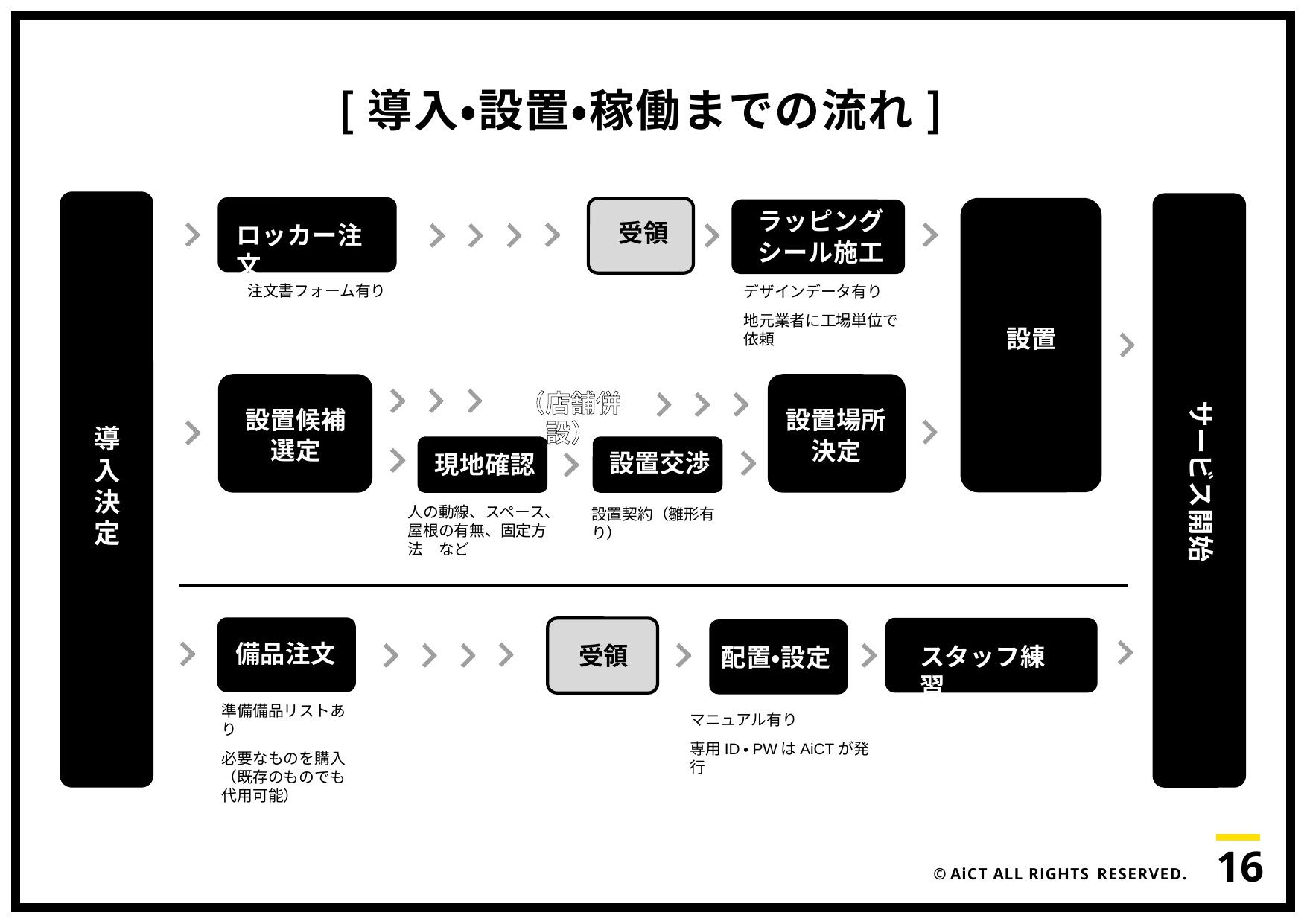

[導入・設置・稼働までの流れ]

ラッピング
シール施工
受領
ロッカー注文

注文書フォーム有り
デザインデータ有り
地元業者に工場単位で依頼
設置

（店舗併設）

サービス開始
設置候補
選定
設置場所
決定

導入決定

設置交渉
現地確認

人の動線、スペース、屋根の有無、固定方法　など
設置契約（雛形有り）

備品注文
受領
スタッフ練習

配置・設定

準備備品リストあり
必要なものを購入（既存のものでも代用可能）
マニュアル有り
専用ID・PWはAiCTが発行
16

© AiCT ALL RIGHTS RESERVED.